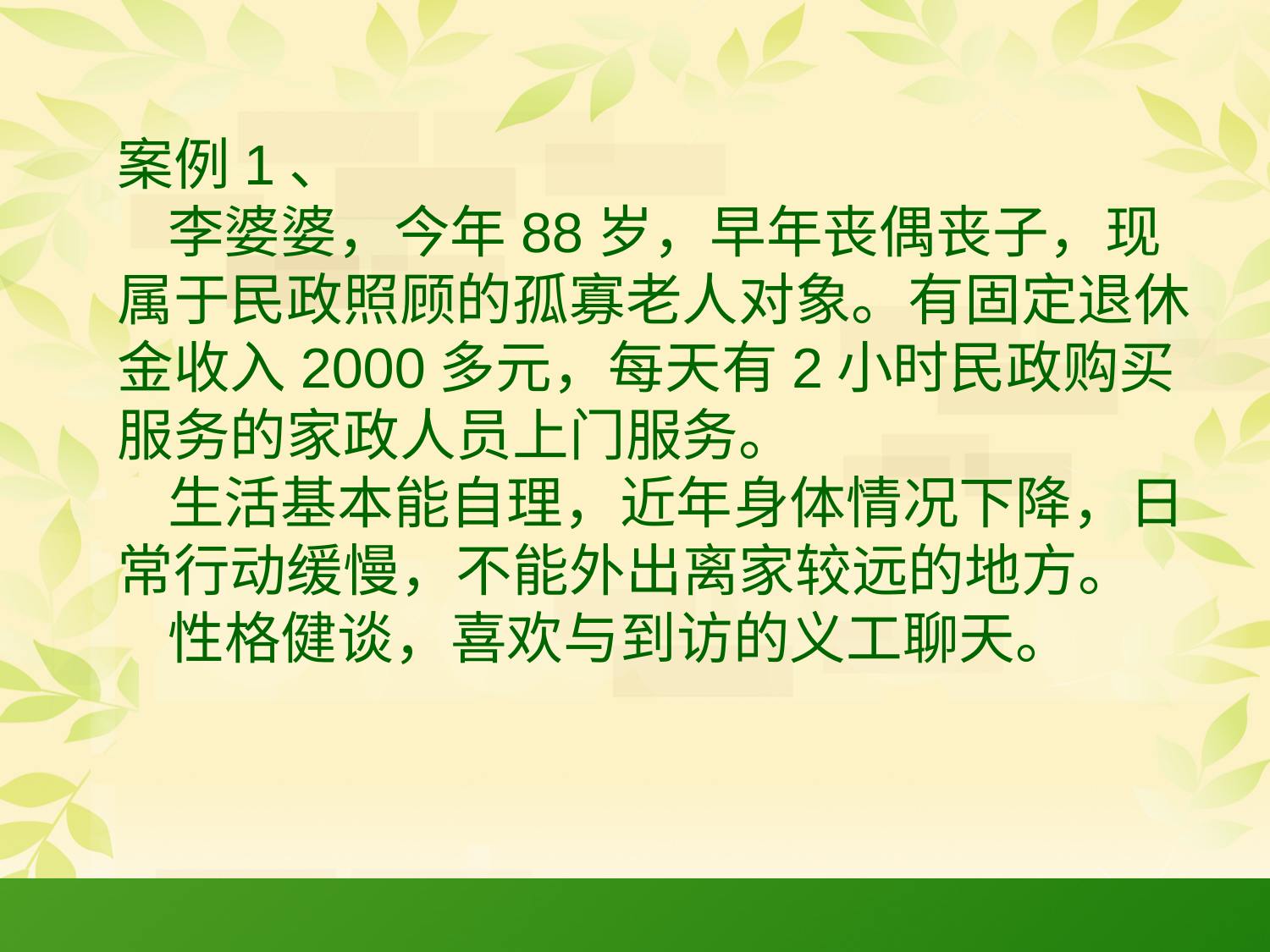

# 案例1、 李婆婆，今年88岁，早年丧偶丧子，现属于民政照顾的孤寡老人对象。有固定退休金收入2000多元，每天有2小时民政购买服务的家政人员上门服务。 生活基本能自理，近年身体情况下降，日常行动缓慢，不能外出离家较远的地方。 性格健谈，喜欢与到访的义工聊天。